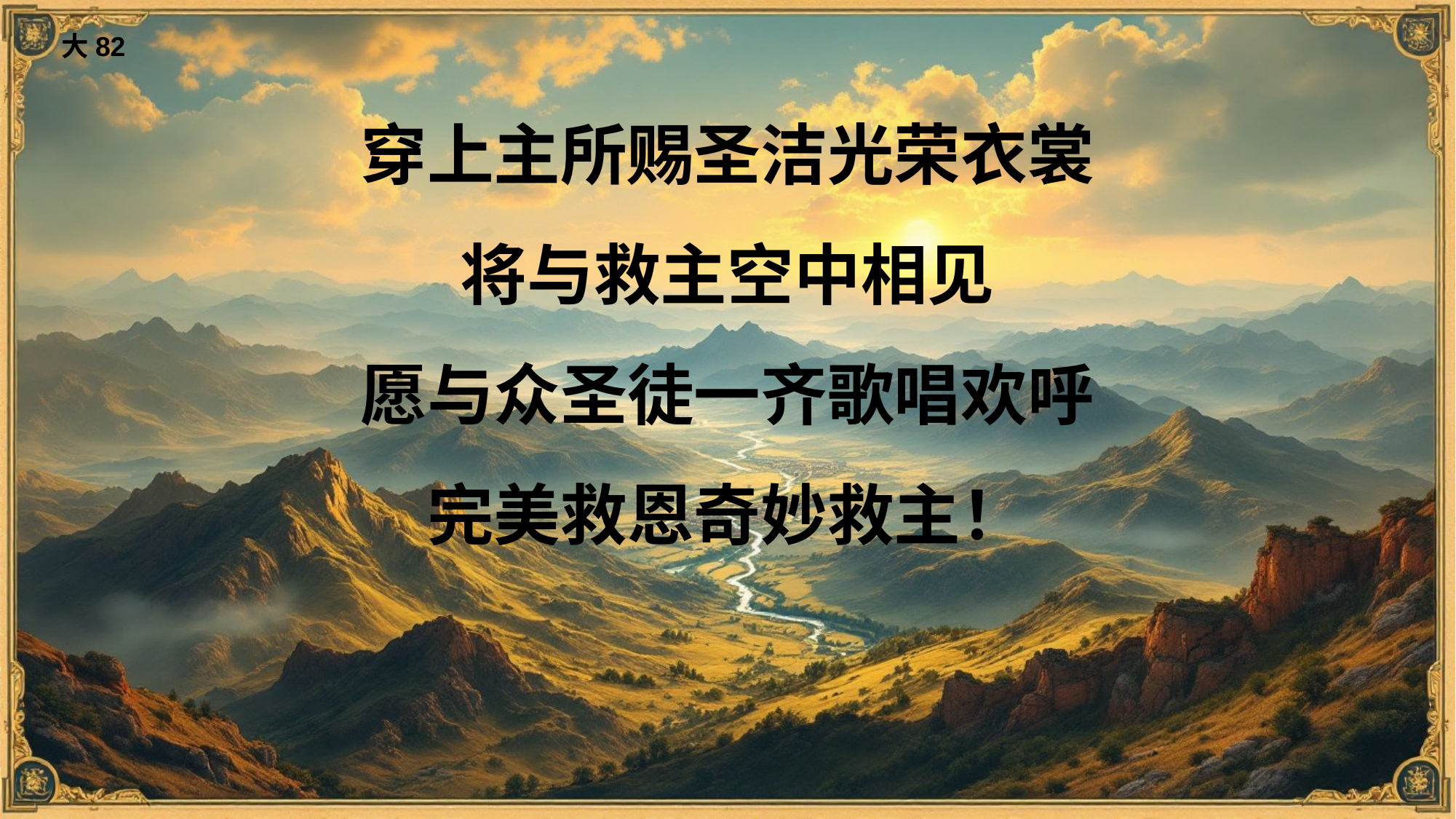

大82
穿上主所赐圣洁光荣衣裳
将与救主空中相见
愿与众圣徒一齐歌唱欢呼
完美救恩奇妙救主！